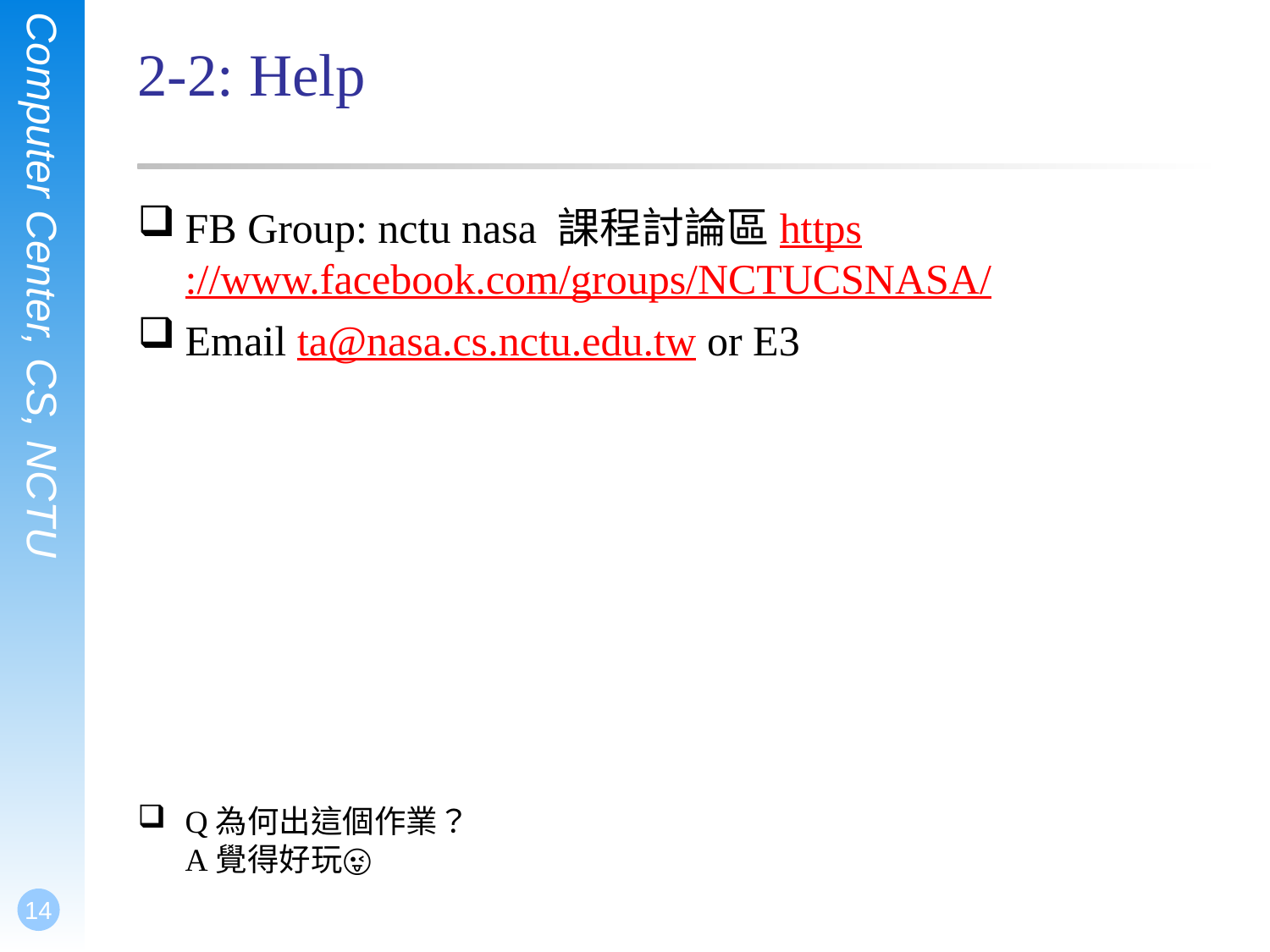

# 2-2: Help
FB Group: nctu nasa 課程討論區https://www.facebook.com/groups/NCTUCSNASA/
Email ta@nasa.cs.nctu.edu.tw or E3

Q為何出這個作業？
A覺得好玩😜